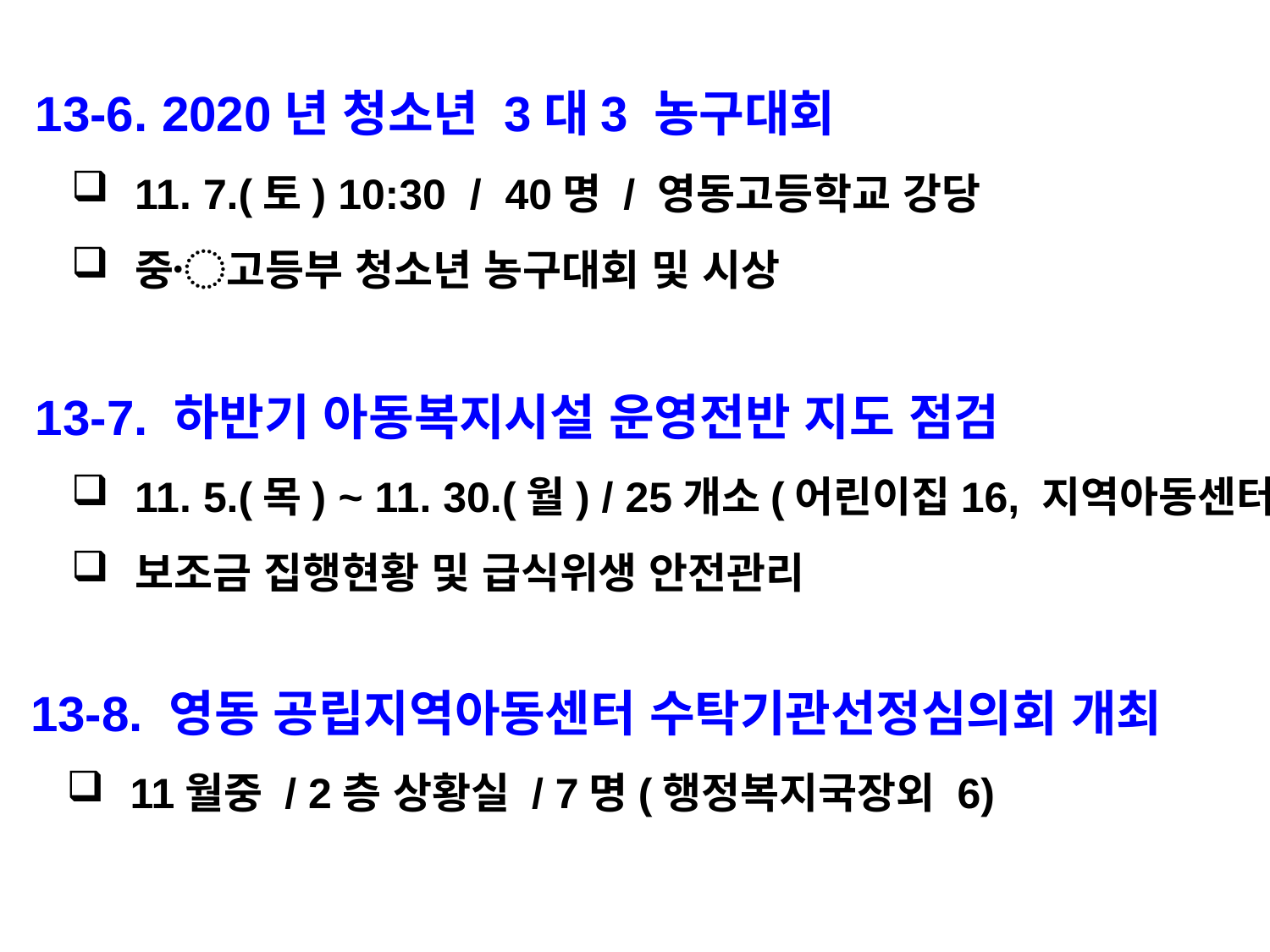

13-6. 2020년 청소년 3대3 농구대회
11. 7.(토) 10:30  /  40명 / 영동고등학교 강당
중〮고등부 청소년 농구대회 및 시상
  13-7. 하반기 아동복지시설 운영전반 지도 점검
11. 5.(목) ~ 11. 30.(월) / 25개소(어린이집16, 지역아동센터9)
보조금 집행현황 및 급식위생 안전관리
  13-8. 영동 공립지역아동센터 수탁기관선정심의회 개최
11월중 / 2층 상황실 / 7명(행정복지국장외 6)